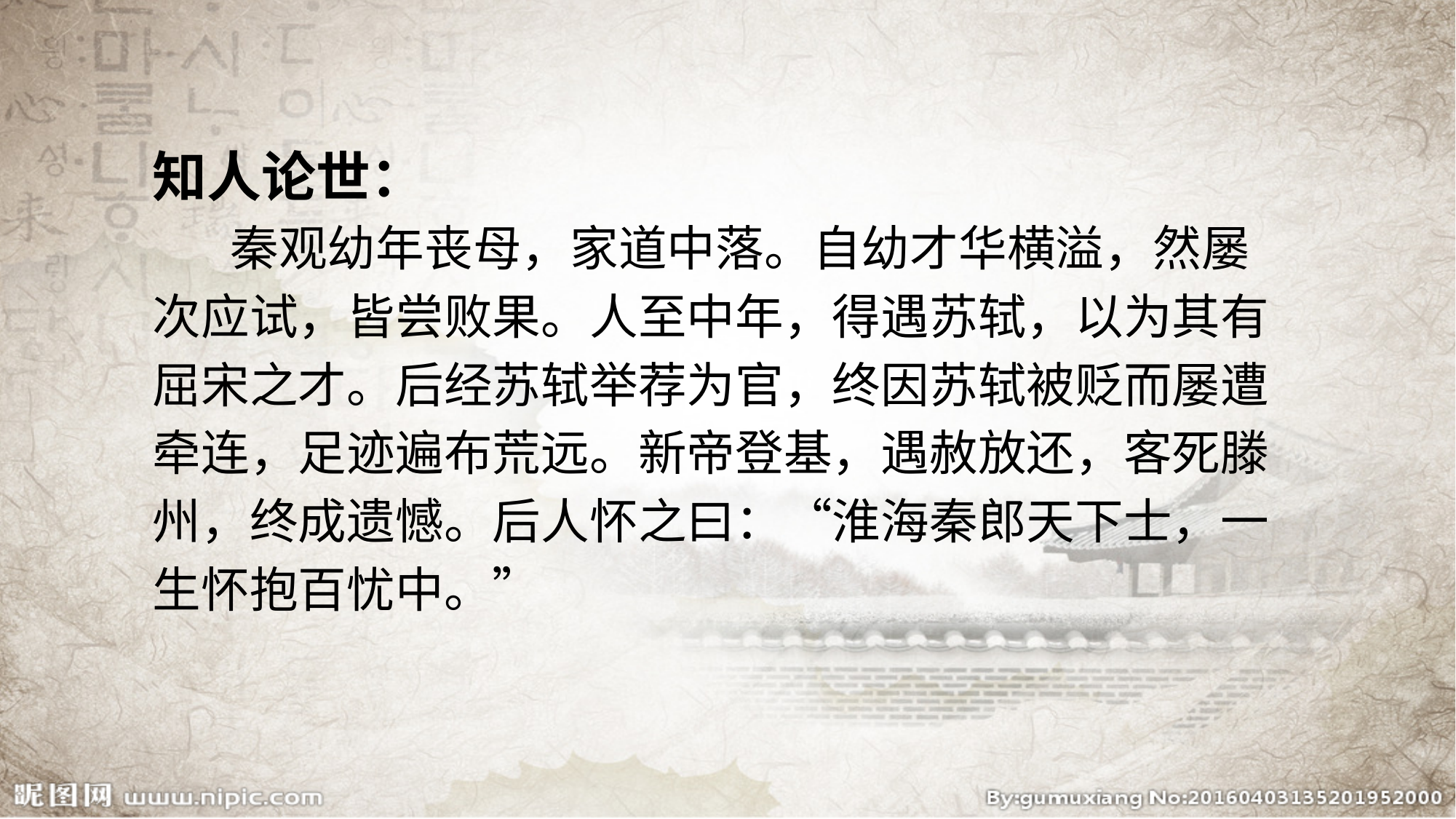

知人论世：
       秦观幼年丧母，家道中落。自幼才华横溢，然屡次应试，皆尝败果。人至中年，得遇苏轼，以为其有屈宋之才。后经苏轼举荐为官，终因苏轼被贬而屡遭牵连，足迹遍布荒远。新帝登基，遇赦放还，客死滕州，终成遗憾。后人怀之曰：“淮海秦郎天下士，一生怀抱百忧中。”